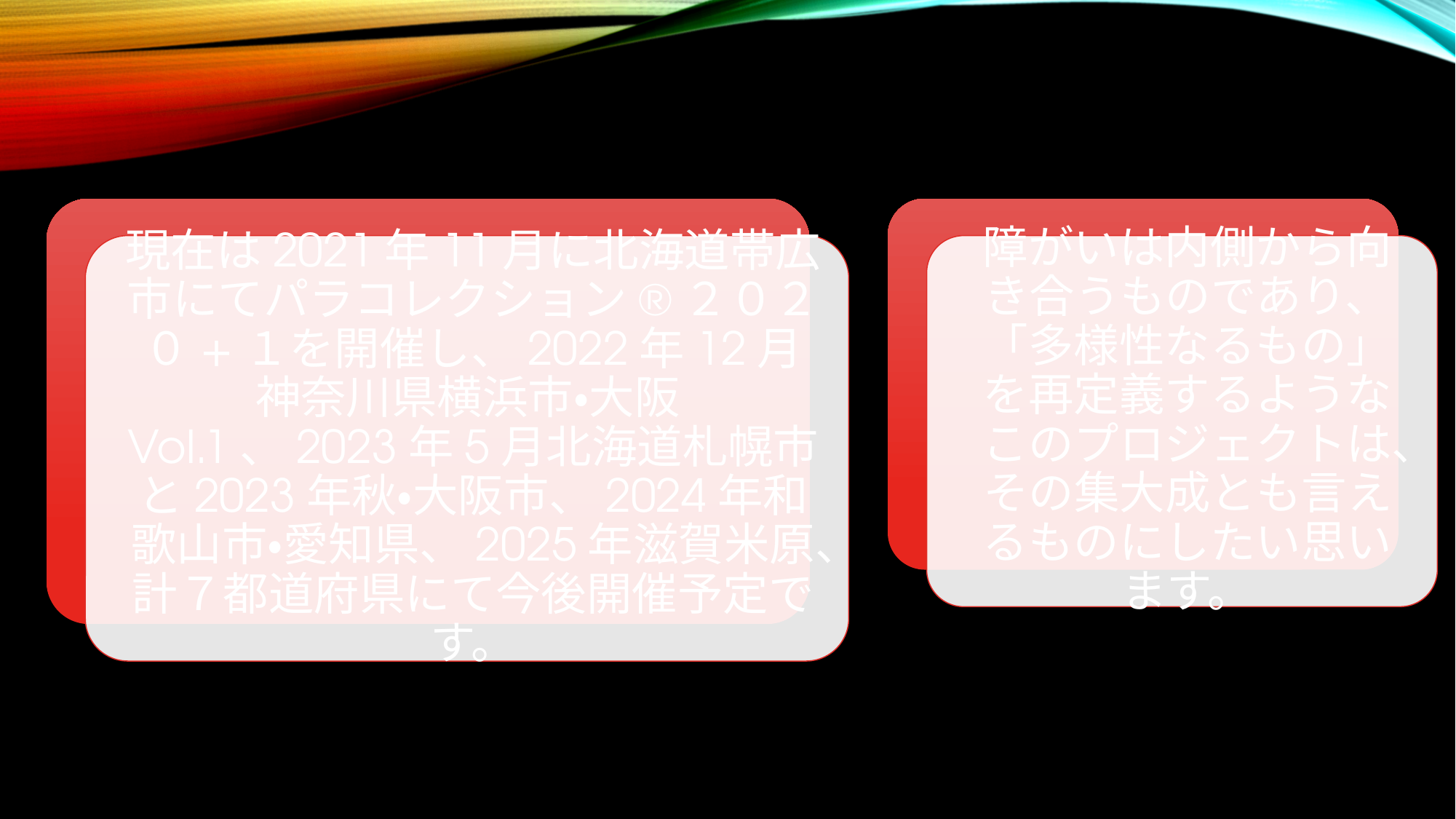

現在は2021年11月に北海道帯広市にてパラコレクション®２０２０+１を開催し、2022年12月神奈川県横浜市・大阪Vol.1、2023年5月北海道札幌市と2023年秋・大阪市、2024年和歌山市・愛知県、2025年滋賀米原、計７都道府県にて今後開催予定です。
障がいは内側から向き合うものであり、「多様性なるもの」を再定義するようなこのプロジェクトは、その集大成とも言えるものにしたい思います。